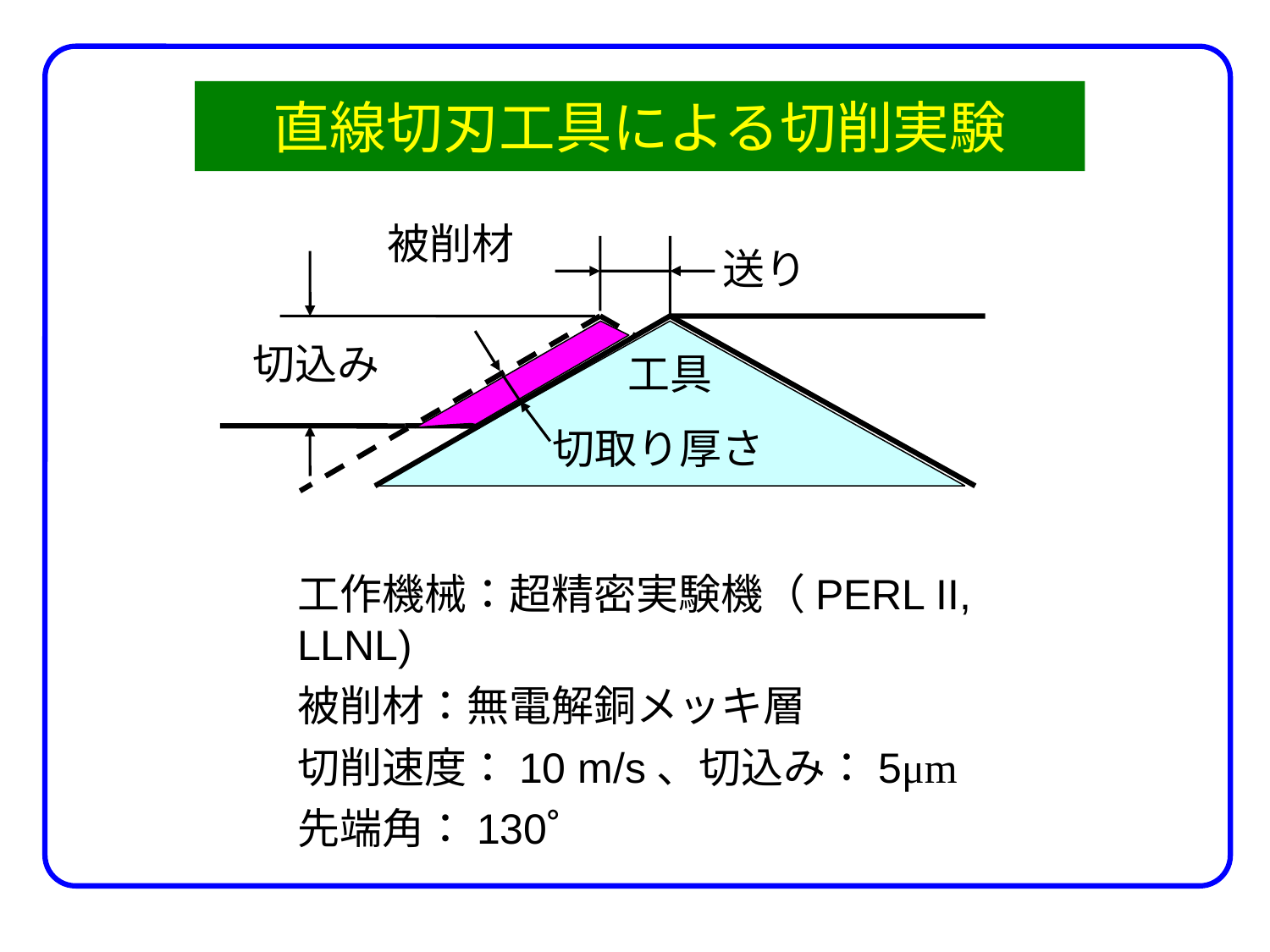

# 直線切刃工具による切削実験
被削材

送り
切込み
工具
切取り厚さ
工作機械：超精密実験機（PERL II, LLNL)
被削材：無電解銅メッキ層
切削速度：10 m/s、切込み：5μm
先端角：130˚